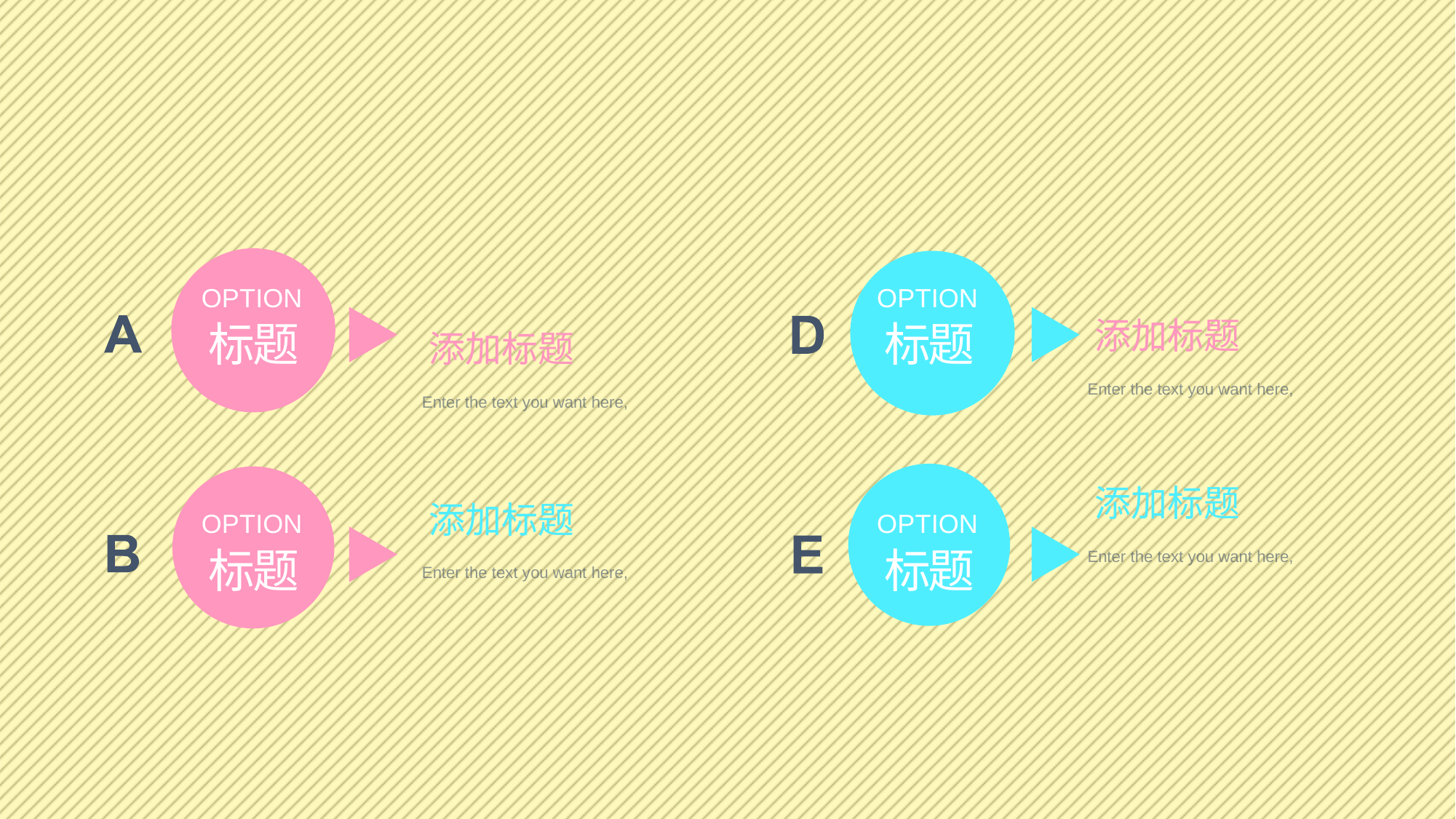

OPTION
OPTION
标题
标题

添加标题

添加标题
Enter the text you want here,
Enter the text you want here,

添加标题
添加标题
OPTION
OPTION
标题
标题

Enter the text you want here,

Enter the text you want here,